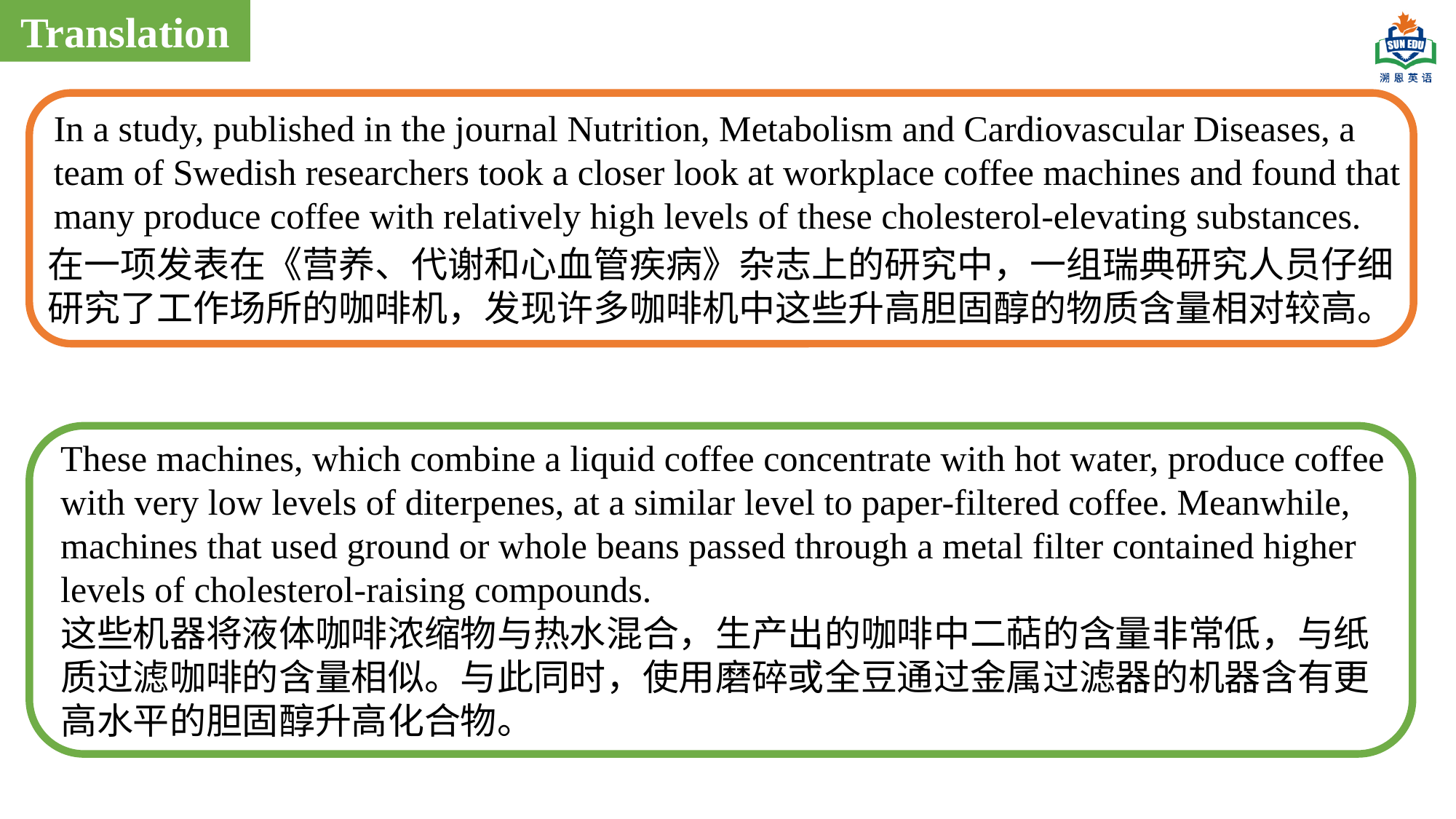

Translation

In a study, published in the journal Nutrition, Metabolism and Cardiovascular Diseases, a team of Swedish researchers took a closer look at workplace coffee machines and found that many produce coffee with relatively high levels of these cholesterol-elevating substances.
在一项发表在《营养、代谢和心血管疾病》杂志上的研究中，一组瑞典研究人员仔细研究了工作场所的咖啡机，发现许多咖啡机中这些升高胆固醇的物质含量相对较高。

These machines, which combine a liquid coffee concentrate with hot water, produce coffee with very low levels of diterpenes, at a similar level to paper-filtered coffee. Meanwhile, machines that used ground or whole beans passed through a metal filter contained higher levels of cholesterol-raising compounds.

这些机器将液体咖啡浓缩物与热水混合，生产出的咖啡中二萜的含量非常低，与纸质过滤咖啡的含量相似。与此同时，使用磨碎或全豆通过金属过滤器的机器含有更高水平的胆固醇升高化合物。